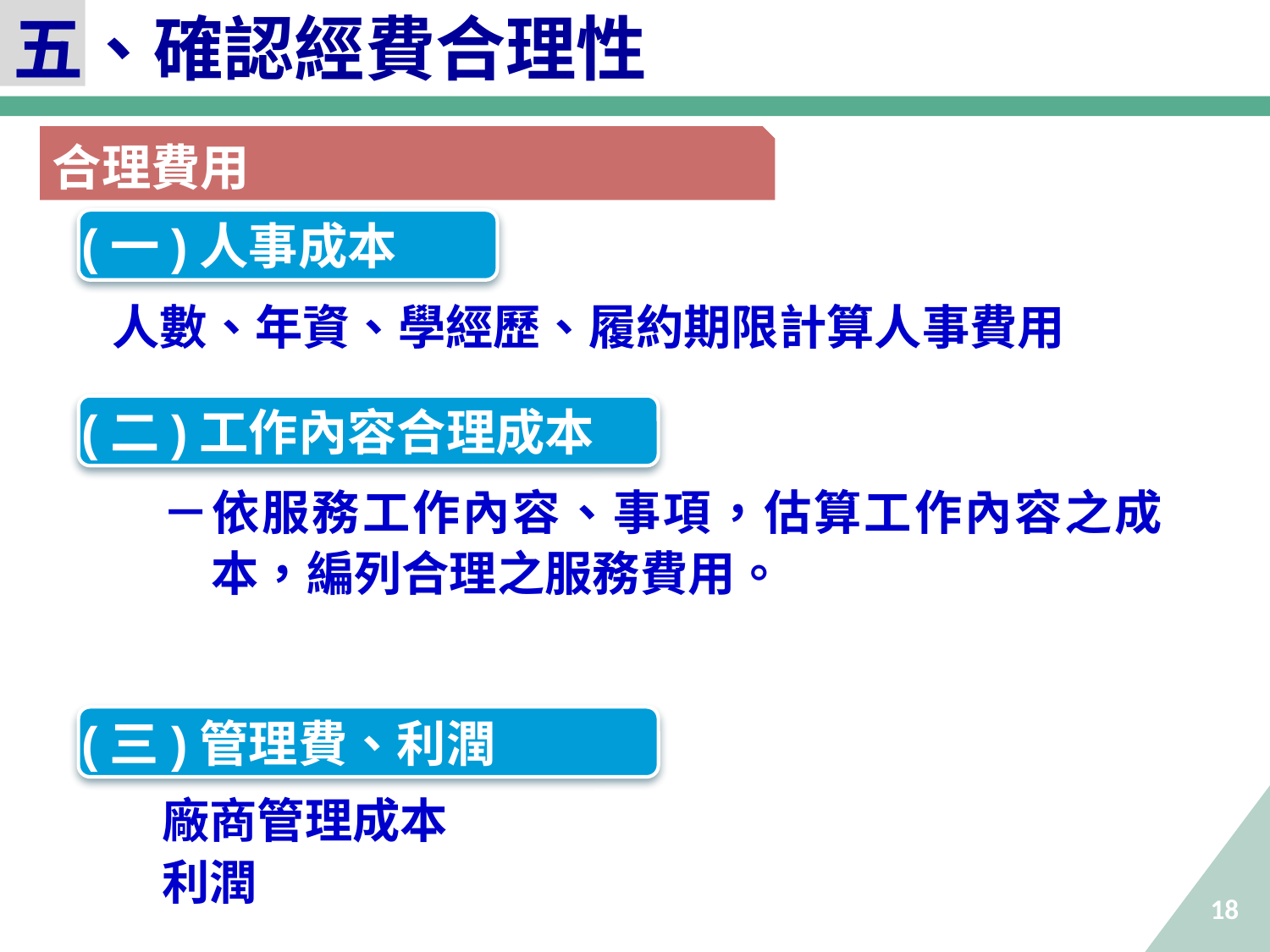

五、確認經費合理性

合理費用
(一)人事成本

人數、年資、學經歷、履約期限計算人事費用

－依服務工作內容、事項，估算工作內容之成本，編列合理之服務費用。

廠商管理成本
利潤

(二)工作內容合理成本
(三)管理費、利潤

18